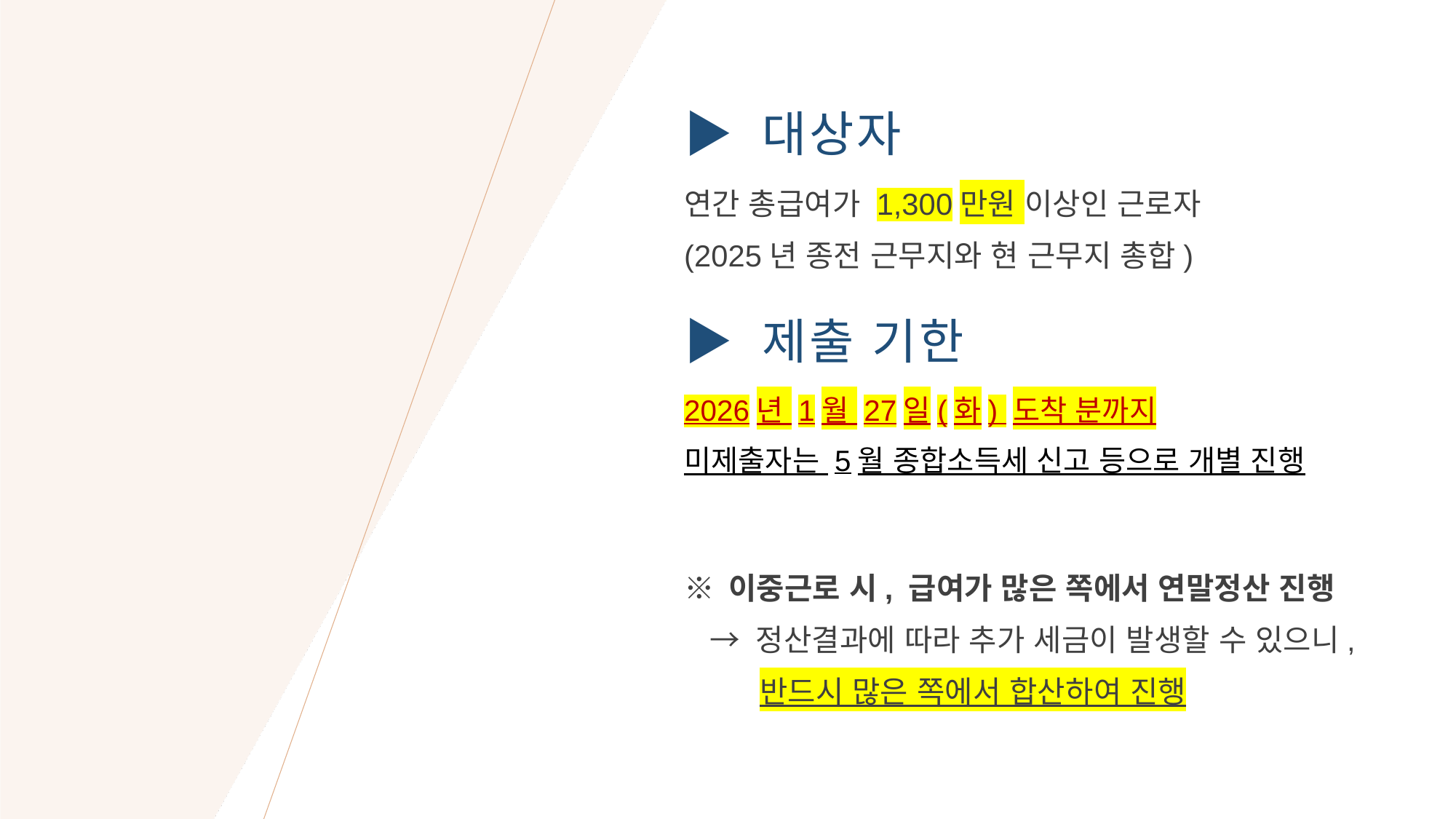

▶ 대상자
연간 총급여가 1,300만원 이상인 근로자
(2025년 종전 근무지와 현 근무지 총합)
▶ 제출 기한
2026년 1월 27일(화) 도착 분까지
미제출자는 5월 종합소득세 신고 등으로 개별 진행
※ 이중근로 시, 급여가 많은 쪽에서 연말정산 진행
   → 정산결과에 따라 추가 세금이 발생할 수 있으니,
        반드시 많은 쪽에서 합산하여 진행